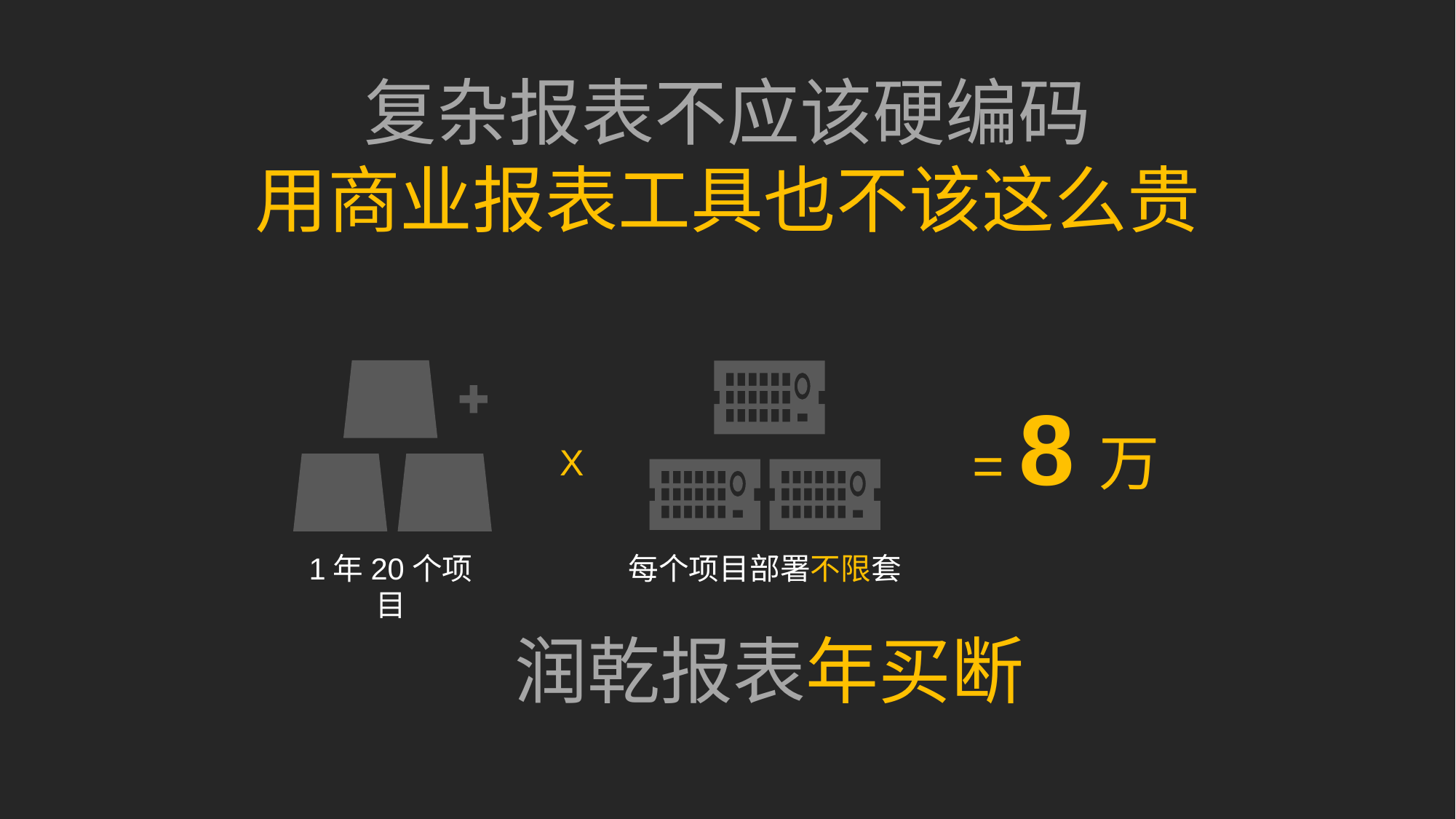

复杂报表不应该硬编码
用商业报表工具也不该这么贵

= 8万
X
1年20个项目
每个项目部署不限套
润乾报表年买断